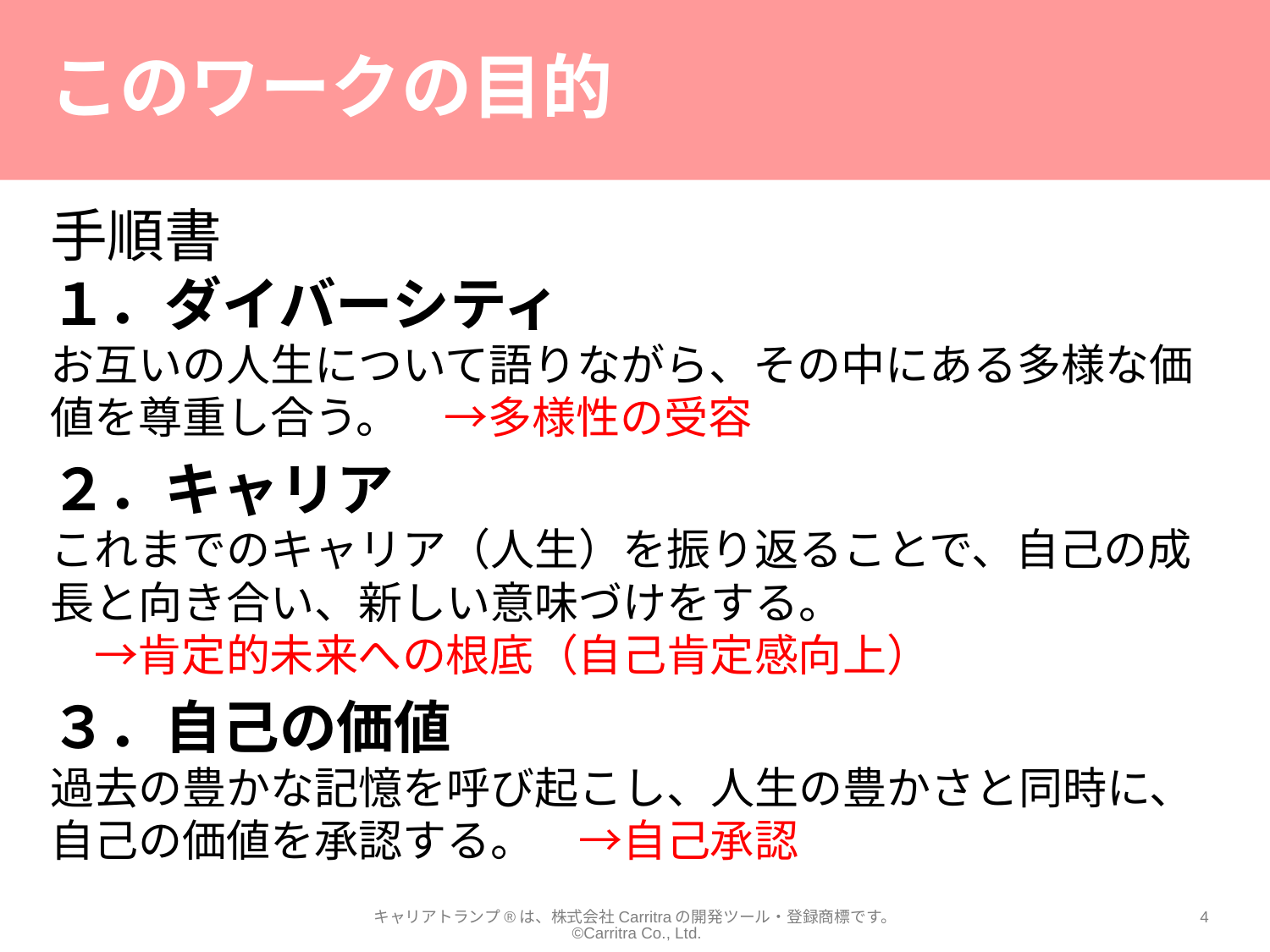

# このワークの目的
手順書
１．ダイバーシティ
お互いの人生について語りながら、その中にある多様な価値を尊重し合う。　→多様性の受容

２．キャリア
これまでのキャリア（人生）を振り返ることで、自己の成長と向き合い、新しい意味づけをする。
　→肯定的未来への根底（自己肯定感向上）

３．自己の価値
過去の豊かな記憶を呼び起こし、人生の豊かさと同時に、自己の価値を承認する。　→自己承認